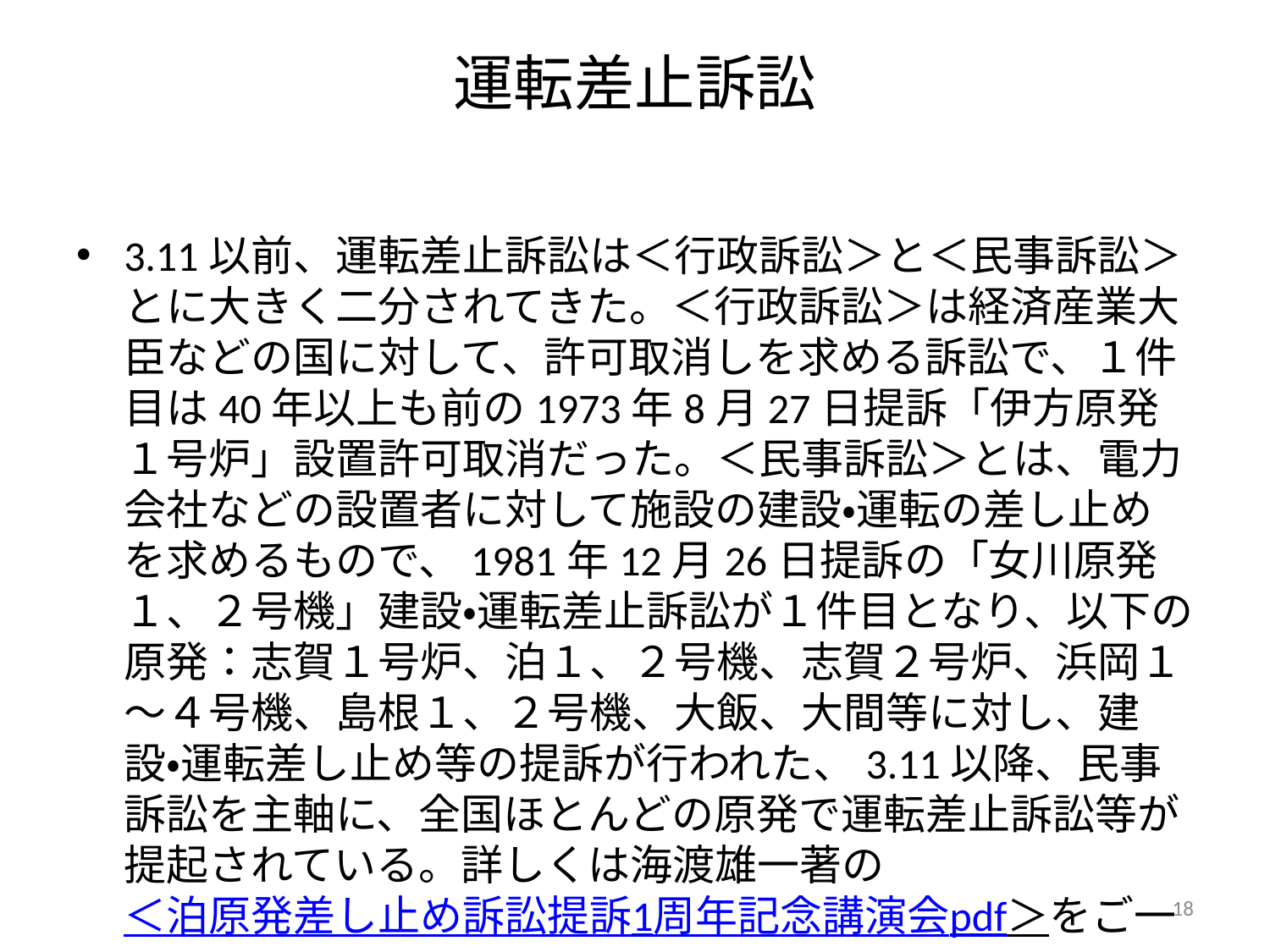

# 運転差止訴訟
3.11以前、運転差止訴訟は＜行政訴訟＞と＜民事訴訟＞とに大きく二分されてきた。＜行政訴訟＞は経済産業大臣などの国に対して、許可取消しを求める訴訟で、１件目は40年以上も前の1973年8月27日提訴「伊方原発１号炉」設置許可取消だった。＜民事訴訟＞とは、電力会社などの設置者に対して施設の建設・運転の差し止めを求めるもので、1981年12月26日提訴の「女川原発１、２号機」建設・運転差止訴訟が１件目となり、以下の原発：志賀１号炉、泊１、２号機、志賀２号炉、浜岡１～４号機、島根１、２号機、大飯、大間等に対し、建設・運転差し止め等の提訴が行われた、3.11以降、民事訴訟を主軸に、全国ほとんどの原発で運転差止訴訟等が提起されている。詳しくは海渡雄一著の＜泊原発差し止め訴訟提訴1周年記念講演会pdf＞をご一読いただきたい。

18